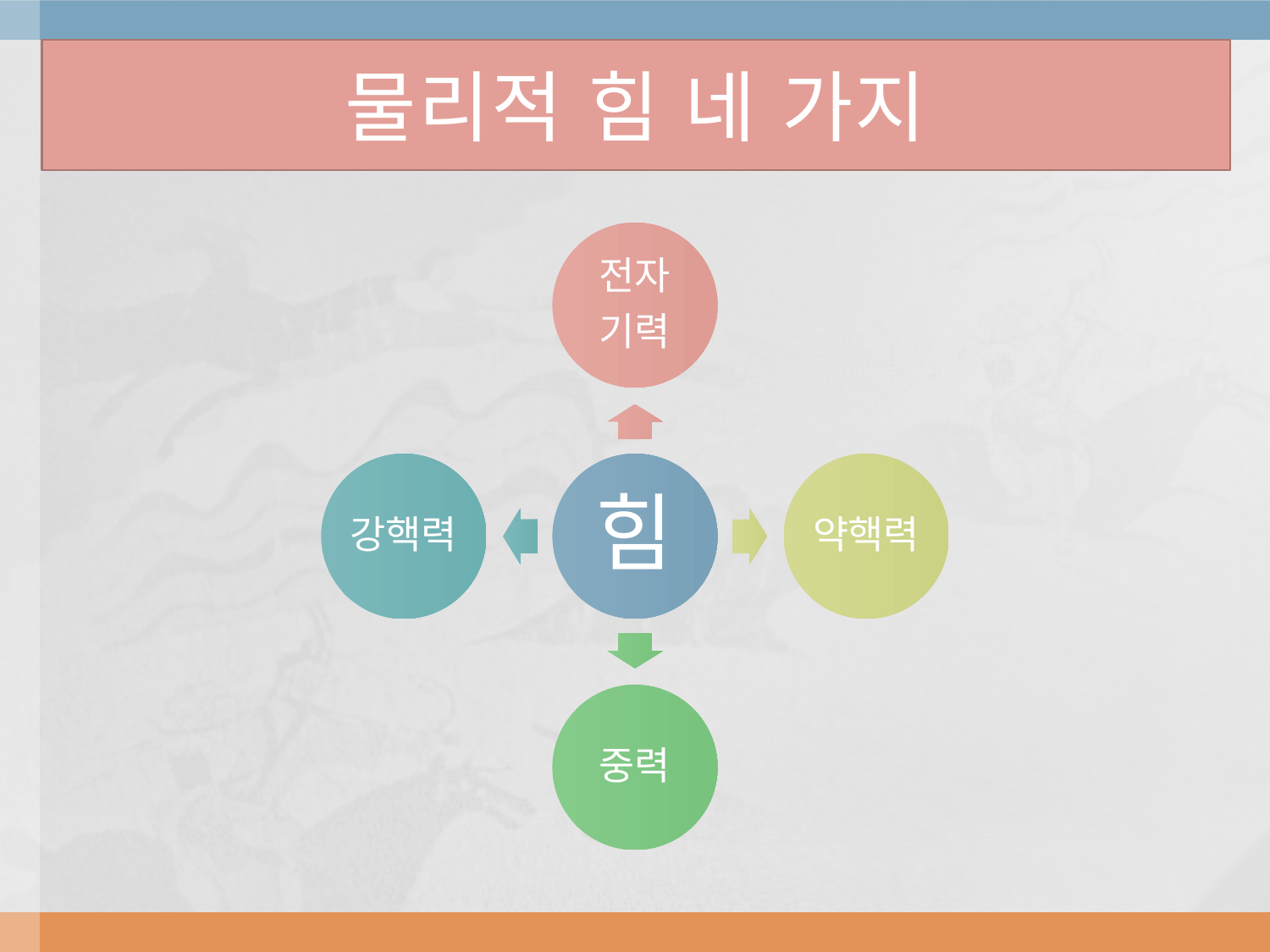

# 물리적 힘 네 가지
힘

전자
기력

약핵력

중력

강핵력